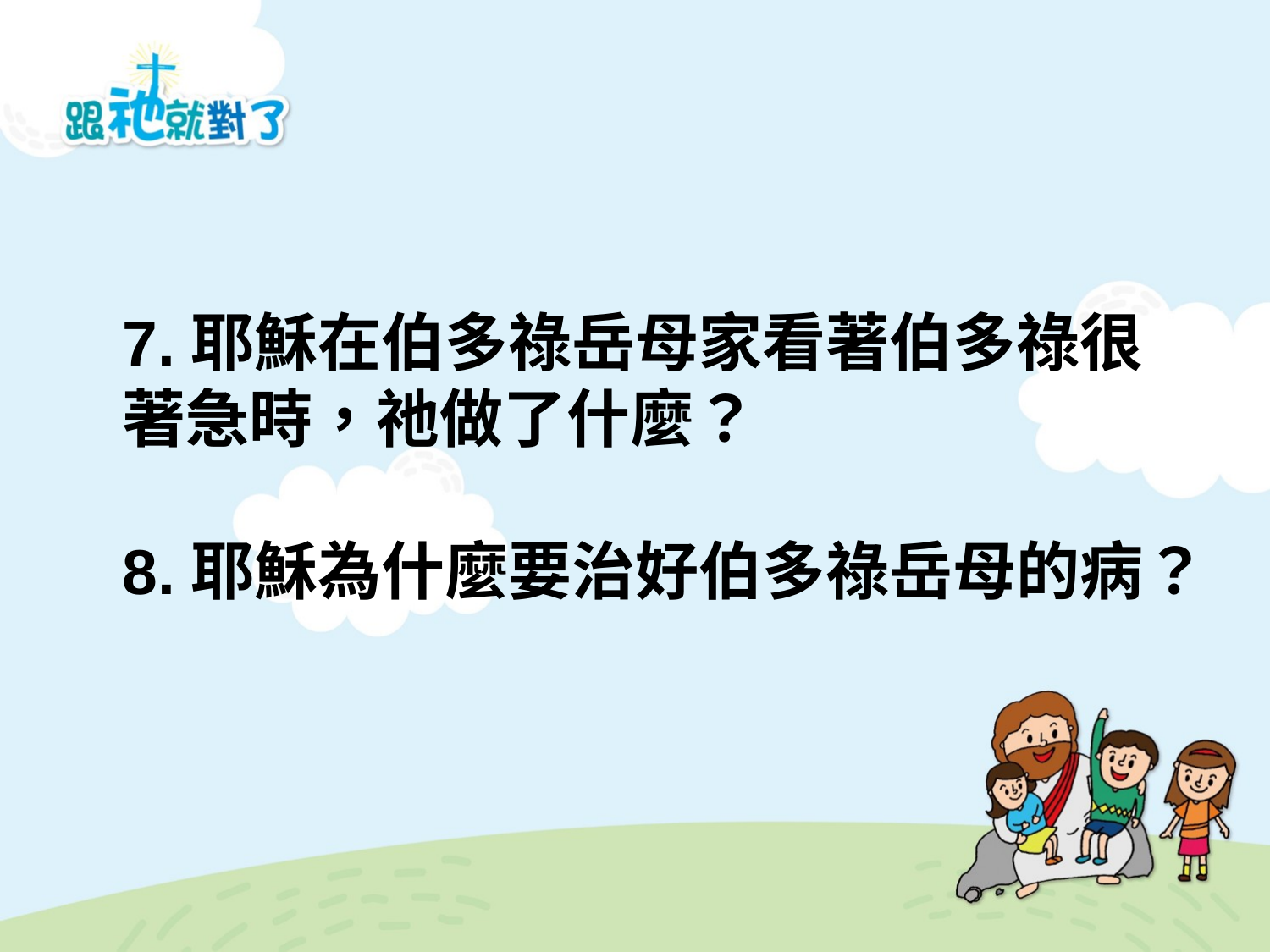

7.耶穌在伯多祿岳母家看著伯多祿很著急時，祂做了什麼？

8.耶穌為什麼要治好伯多祿岳母的病？